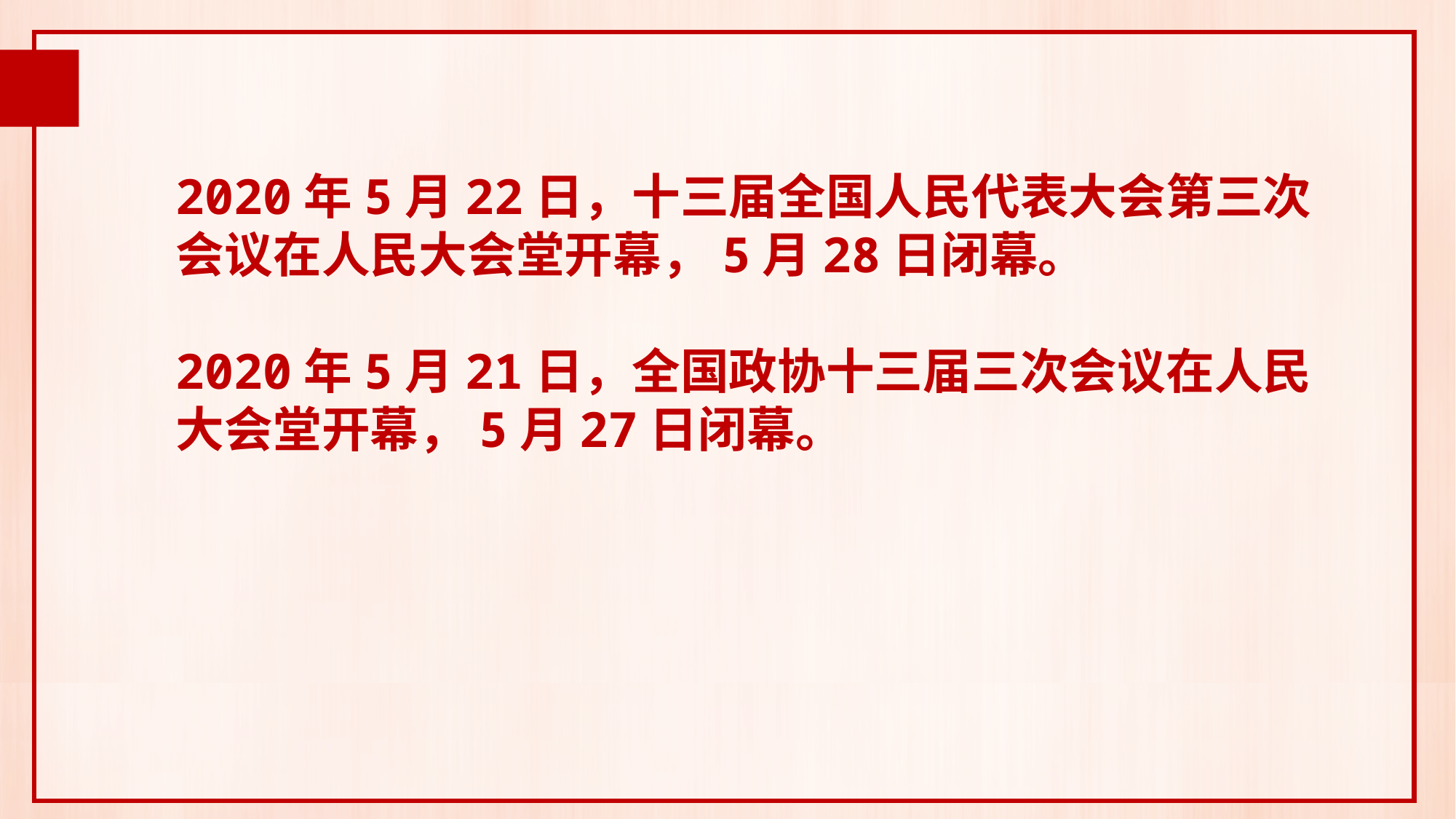

2020年5月22日，十三届全国人民代表大会第三次会议在人民大会堂开幕，5月28日闭幕。

2020年5月21日，全国政协十三届三次会议在人民大会堂开幕，5月27日闭幕。